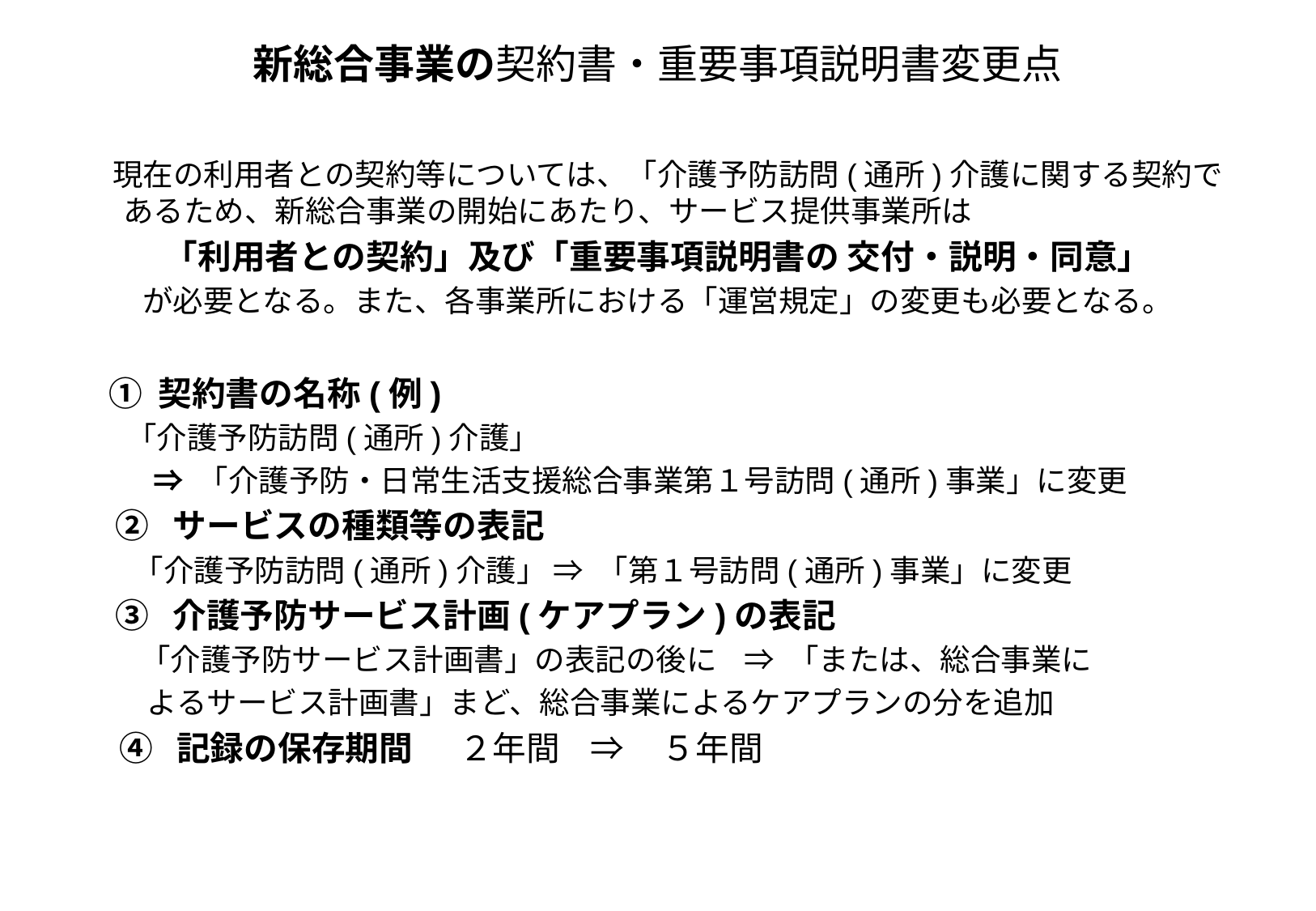

# 新総合事業の契約書・重要事項説明書変更点
    現在の利用者との契約等については、「介護予防訪問(通所)介護に関する契約であるため、新総合事業の開始にあたり、サービス提供事業所は
「利用者との契約」及び「重要事項説明書の 交付・説明・同意」
が必要となる。また、各事業所における「運営規定」の変更も必要となる。

    ① 契約書の名称(例)
      「介護予防訪問(通所)介護」
           ⇒ 「介護予防・日常生活支援総合事業第１号訪問(通所)事業」に変更
     ②  サービスの種類等の表記
       「介護予防訪問(通所)介護」 ⇒  「第１号訪問(通所)事業」に変更
     ③  介護予防サービス計画(ケアプラン)の表記
        「介護予防サービス計画書」の表記の後に    ⇒  「または、総合事業に
         よるサービス計画書」まど、総合事業によるケアプランの分を追加
      ④  記録の保存期間      ２年間    ⇒     ５年間